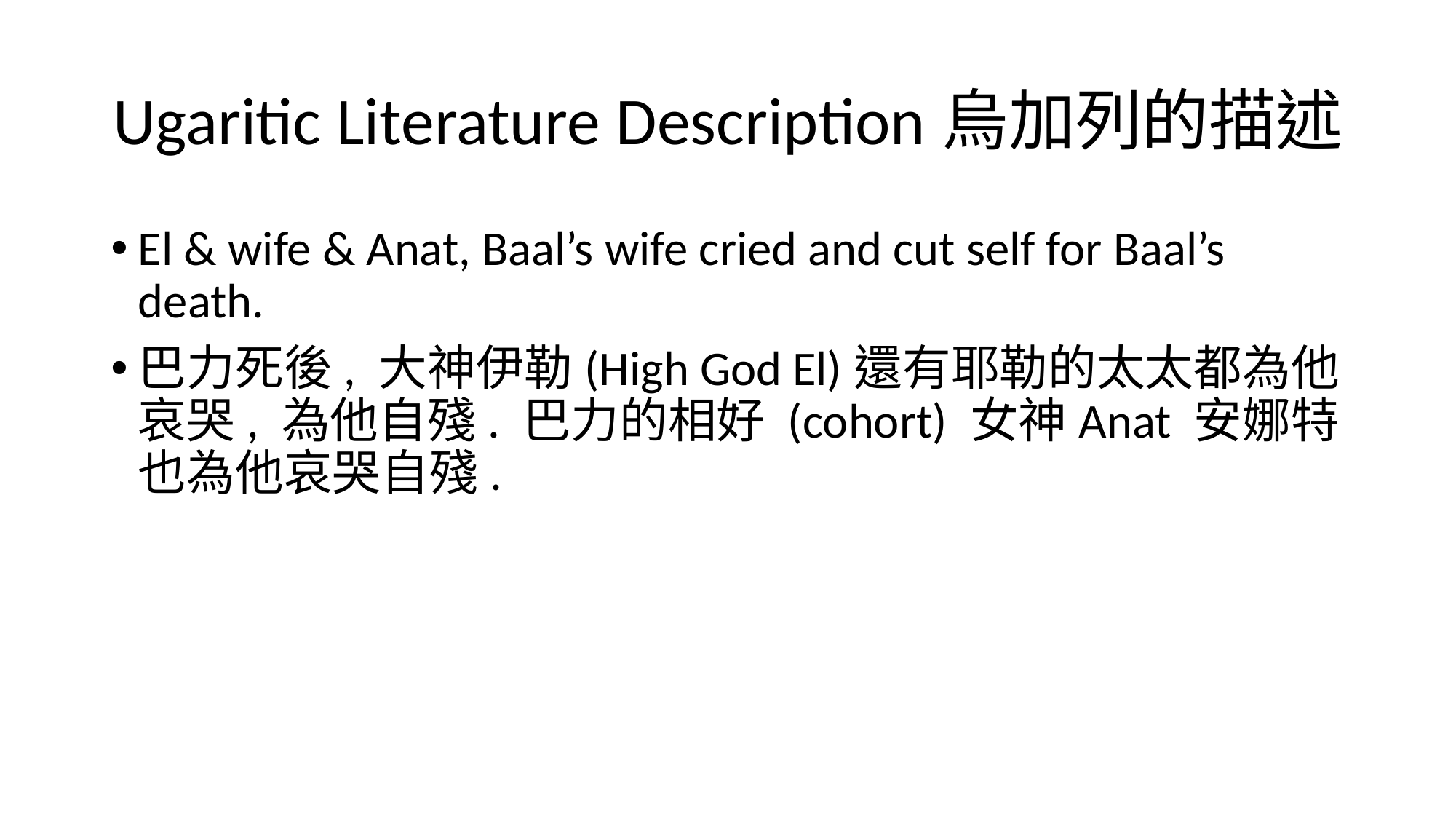

# Ugaritic Literature Description烏加列的描述
El & wife & Anat, Baal’s wife cried and cut self for Baal’s death.
巴力死後, 大神伊勒(High God El)還有耶勒的太太都為他哀哭, 為他自殘. 巴力的相好 (cohort) 女神Anat 安娜特 也為他哀哭自殘.